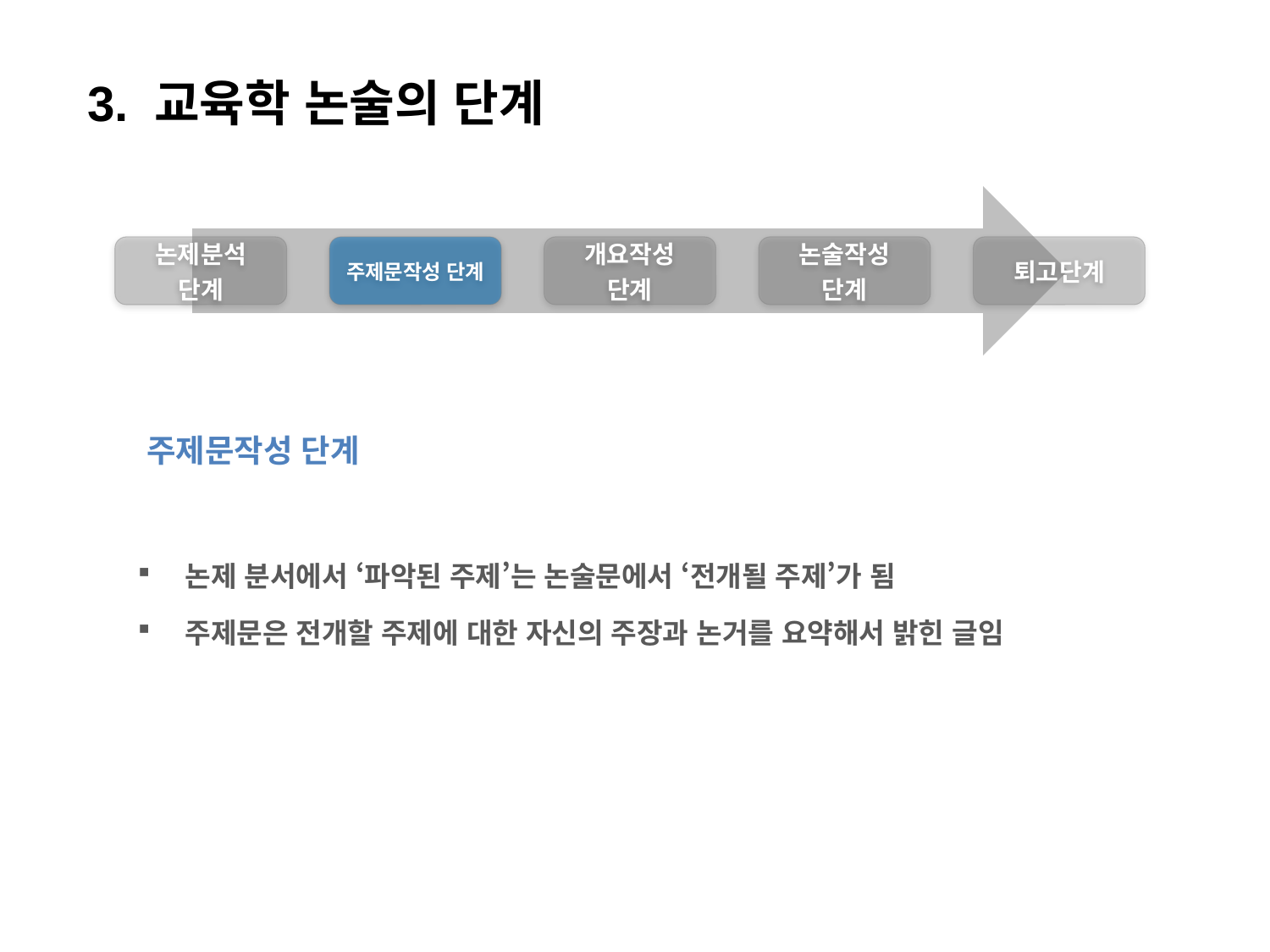

3. 교육학 논술의 단계
논제분석 단계
주제문작성 단계
개요작성 단계
논술작성 단계
퇴고단계
주제문작성 단계
논제 분서에서 ‘파악된 주제’는 논술문에서 ‘전개될 주제’가 됨
주제문은 전개할 주제에 대한 자신의 주장과 논거를 요약해서 밝힌 글임